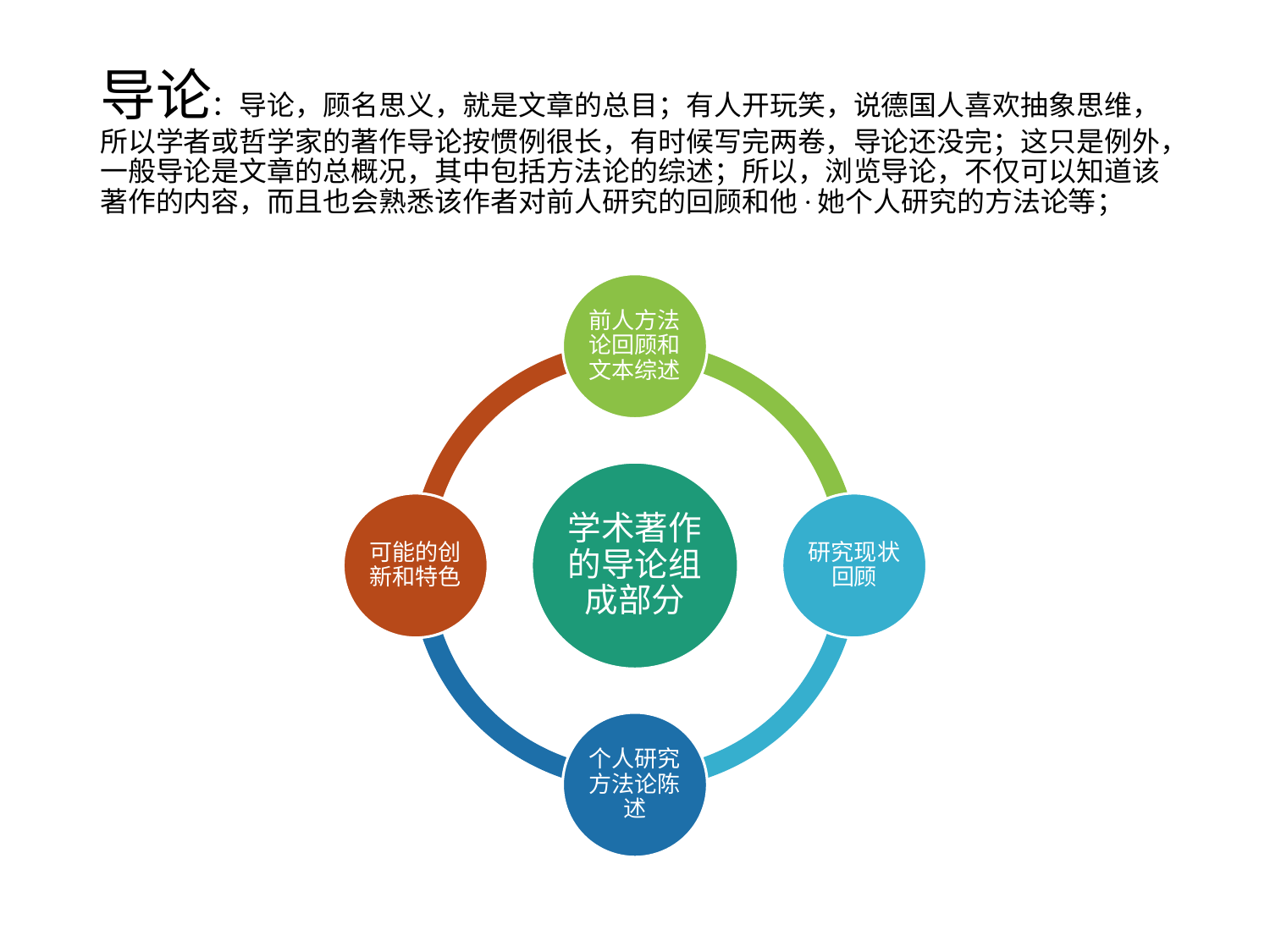

# 导论：导论，顾名思义，就是文章的总目；有人开玩笑，说德国人喜欢抽象思维，所以学者或哲学家的著作导论按惯例很长，有时候写完两卷，导论还没完；这只是例外，一般导论是文章的总概况，其中包括方法论的综述；所以，浏览导论，不仅可以知道该著作的内容，而且也会熟悉该作者对前人研究的回顾和他·她个人研究的方法论等；
学术著作的导论组成部分
前人方法论回顾和文本综述
研究现状回顾
个人研究方法论陈述
可能的创新和特色